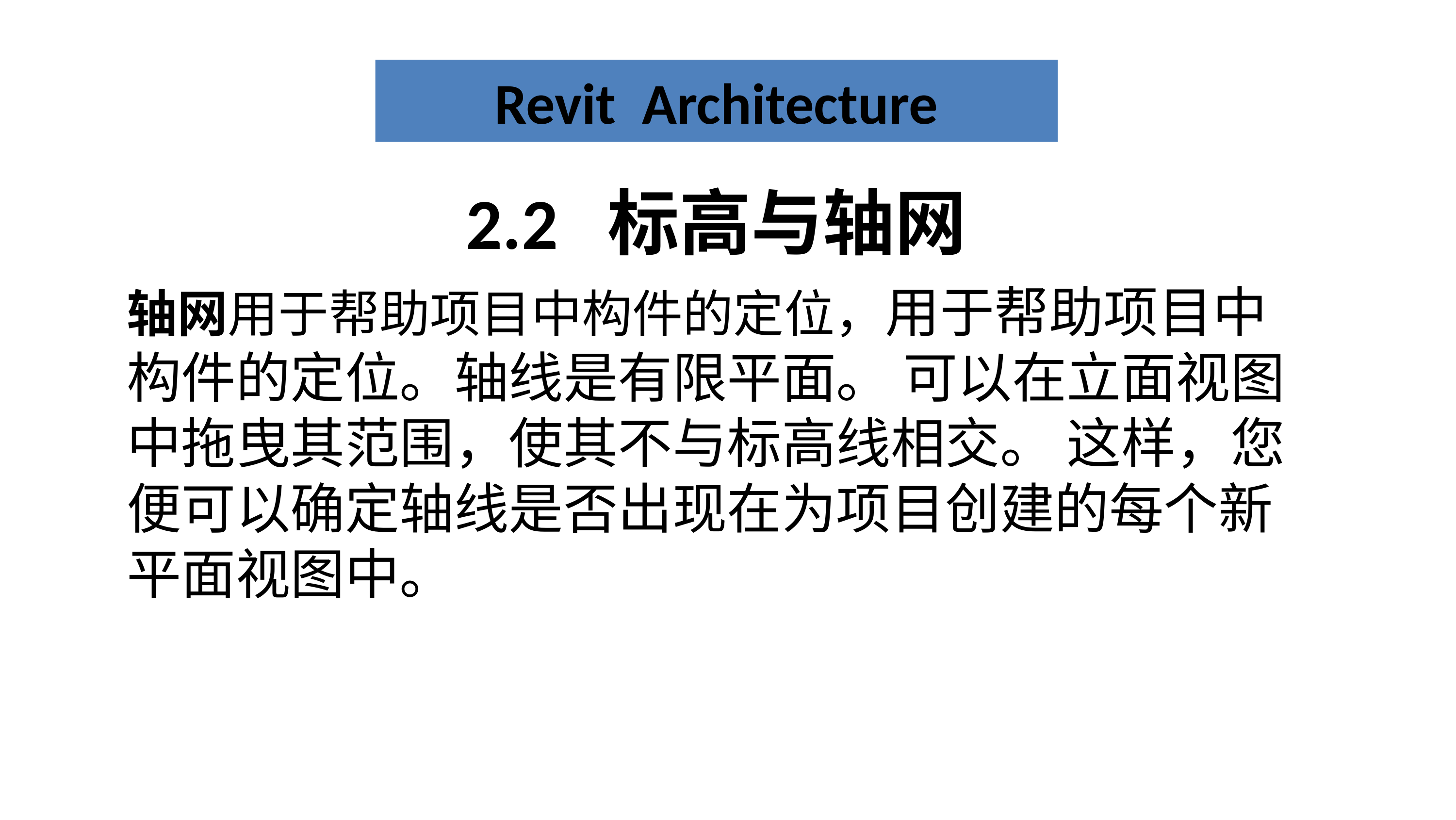

Revit  Architecture
2.2  标高与轴网
轴网用于帮助项目中构件的定位，用于帮助项目中构件的定位。轴线是有限平面。 可以在立面视图中拖曳其范围，使其不与标高线相交。 这样，您便可以确定轴线是否出现在为项目创建的每个新平面视图中。